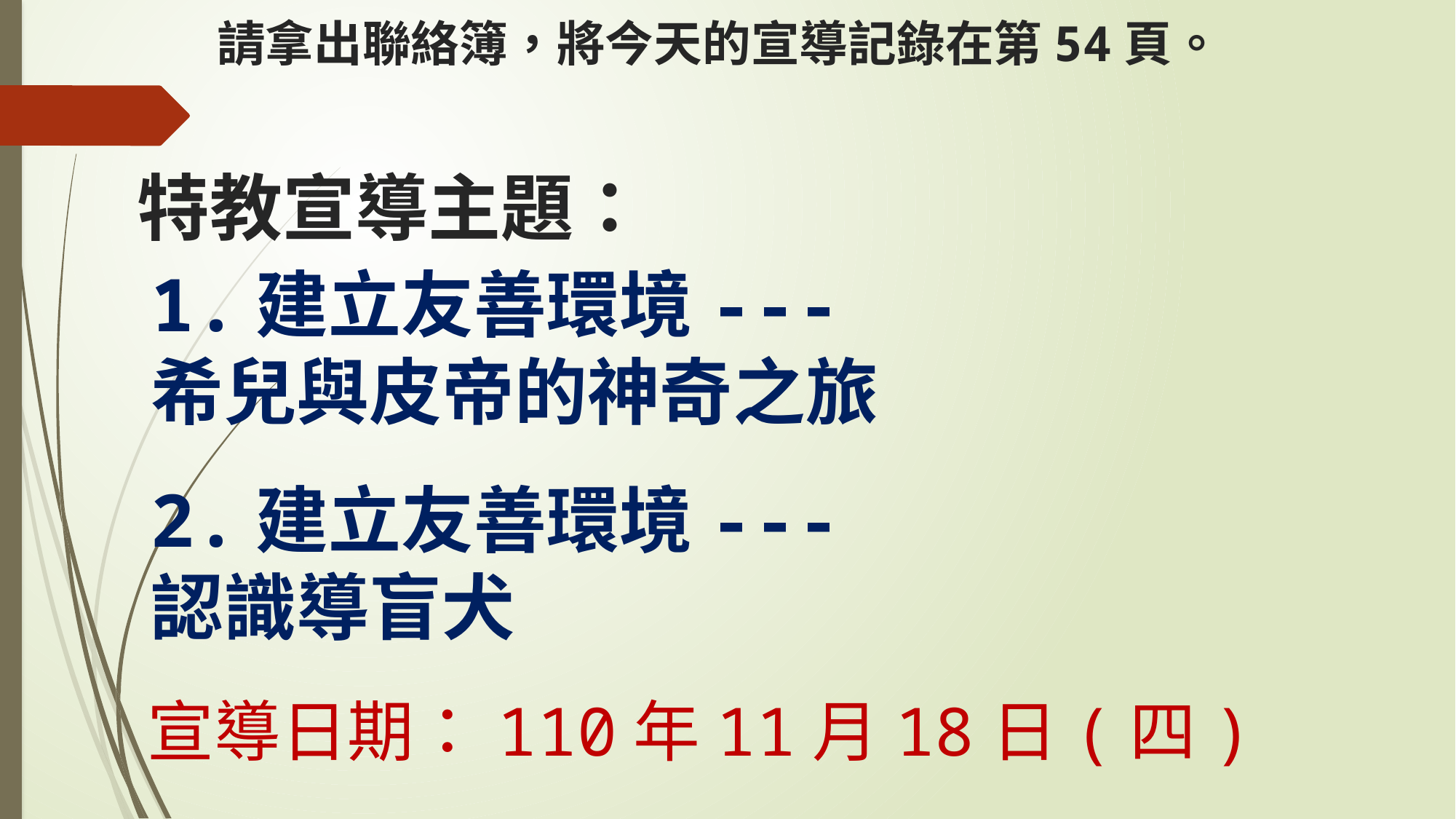

請拿出聯絡簿，將今天的宣導記錄在第54頁。
特教宣導主題：

1.建立友善環境---
希兒與皮帝的神奇之旅
2.建立友善環境---
認識導盲犬
宣導日期：110年11月18日(四)